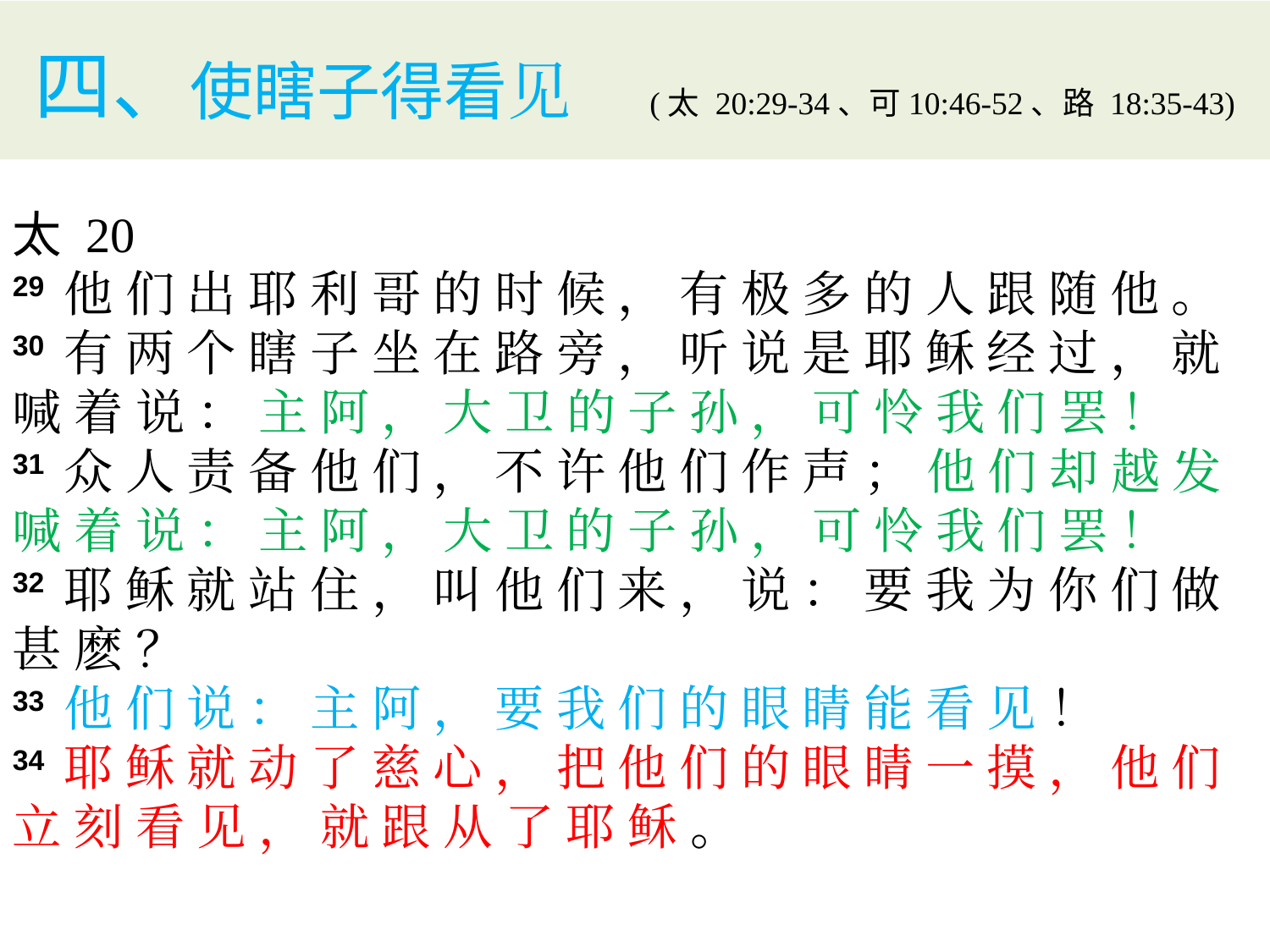

# 四、使瞎子得看见　(太 20:29-34、可10:46-52、路 18:35-43)
太 20
29 他 们 出 耶 利 哥 的 时 候 ， 有 极 多 的 人 跟 随 他 。
30 有 两 个 瞎 子 坐 在 路 旁 ， 听 说 是 耶 稣 经 过 ， 就 喊 着 说 ： 主 阿 ， 大 卫 的 子 孙 ， 可 怜 我 们 罢 ！
31 众 人 责 备 他 们 ， 不 许 他 们 作 声 ； 他 们 却 越 发 喊 着 说 ： 主 阿 ， 大 卫 的 子 孙 ， 可 怜 我 们 罢 ！
32 耶 稣 就 站 住 ， 叫 他 们 来 ， 说 ： 要 我 为 你 们 做 甚 麽 ？
33 他 们 说 ： 主 阿 ， 要 我 们 的 眼 睛 能 看 见 ！
34 耶 稣 就 动 了 慈 心 ， 把 他 们 的 眼 睛 一 摸 ， 他 们 立 刻 看 见 ， 就 跟 从 了 耶 稣 。